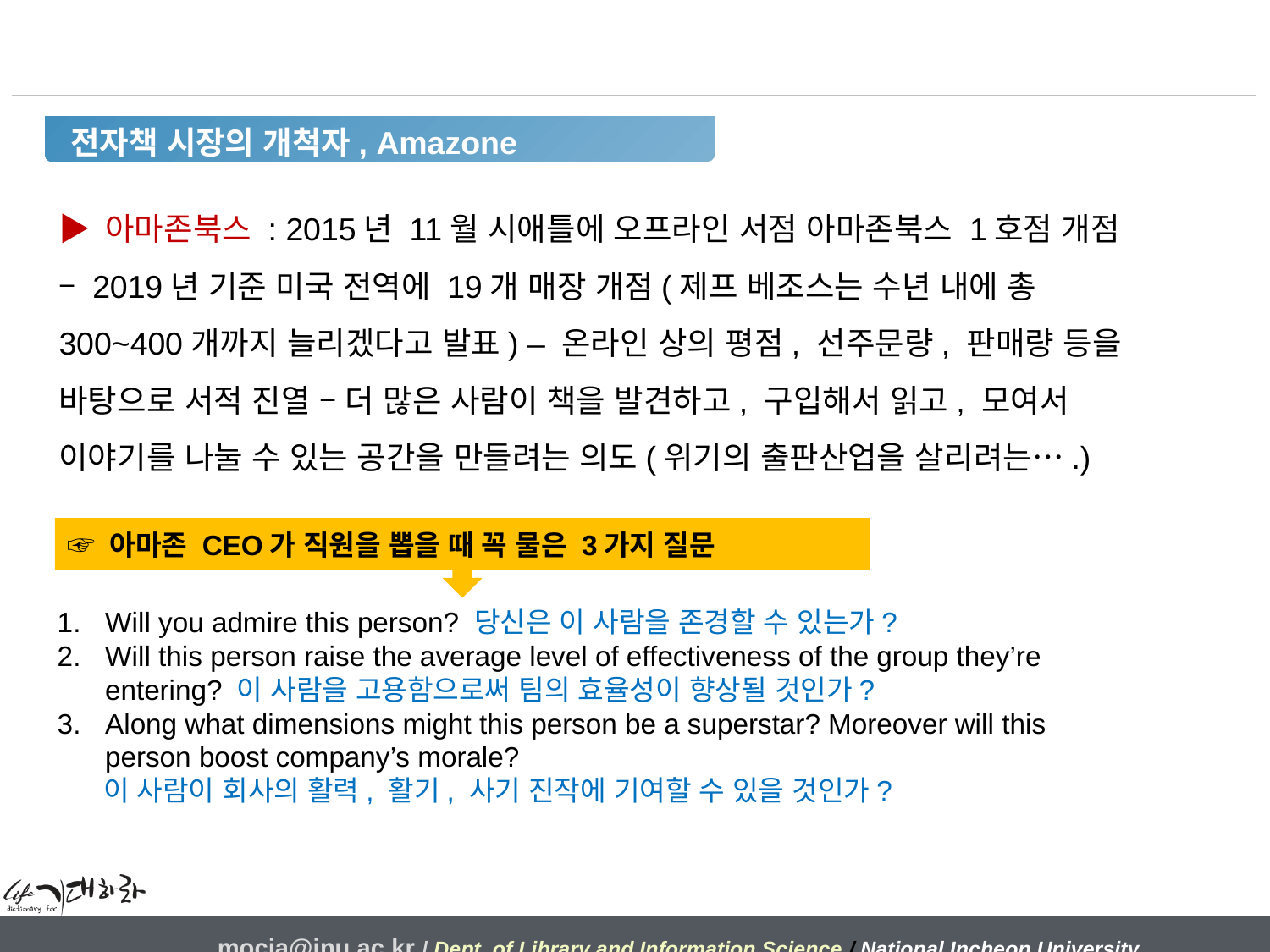

전자책 시장의 개척자, Amazone

▶ 아마존북스 : 2015년 11월 시애틀에 오프라인 서점 아마존북스 1호점 개점 – 2019년 기준 미국 전역에 19개 매장 개점(제프 베조스는 수년 내에 총 300~400개까지 늘리겠다고 발표) – 온라인 상의 평점, 선주문량, 판매량 등을 바탕으로 서적 진열 – 더 많은 사람이 책을 발견하고, 구입해서 읽고, 모여서 이야기를 나눌 수 있는 공간을 만들려는 의도(위기의 출판산업을 살리려는….)
☞ 아마존 CEO가 직원을 뽑을 때 꼭 물은 3가지 질문
Will you admire this person? 당신은 이 사람을 존경할 수 있는가?
Will this person raise the average level of effectiveness of the group they’re entering? 이 사람을 고용함으로써 팀의 효율성이 향상될 것인가?
Along what dimensions might this person be a superstar? Moreover will this person boost company’s morale?
     이 사람이 회사의 활력, 활기, 사기 진작에 기여할 수 있을 것인가?

mocja@inu.ac.kr / Dept. of Library and Information Science / National Incheon University